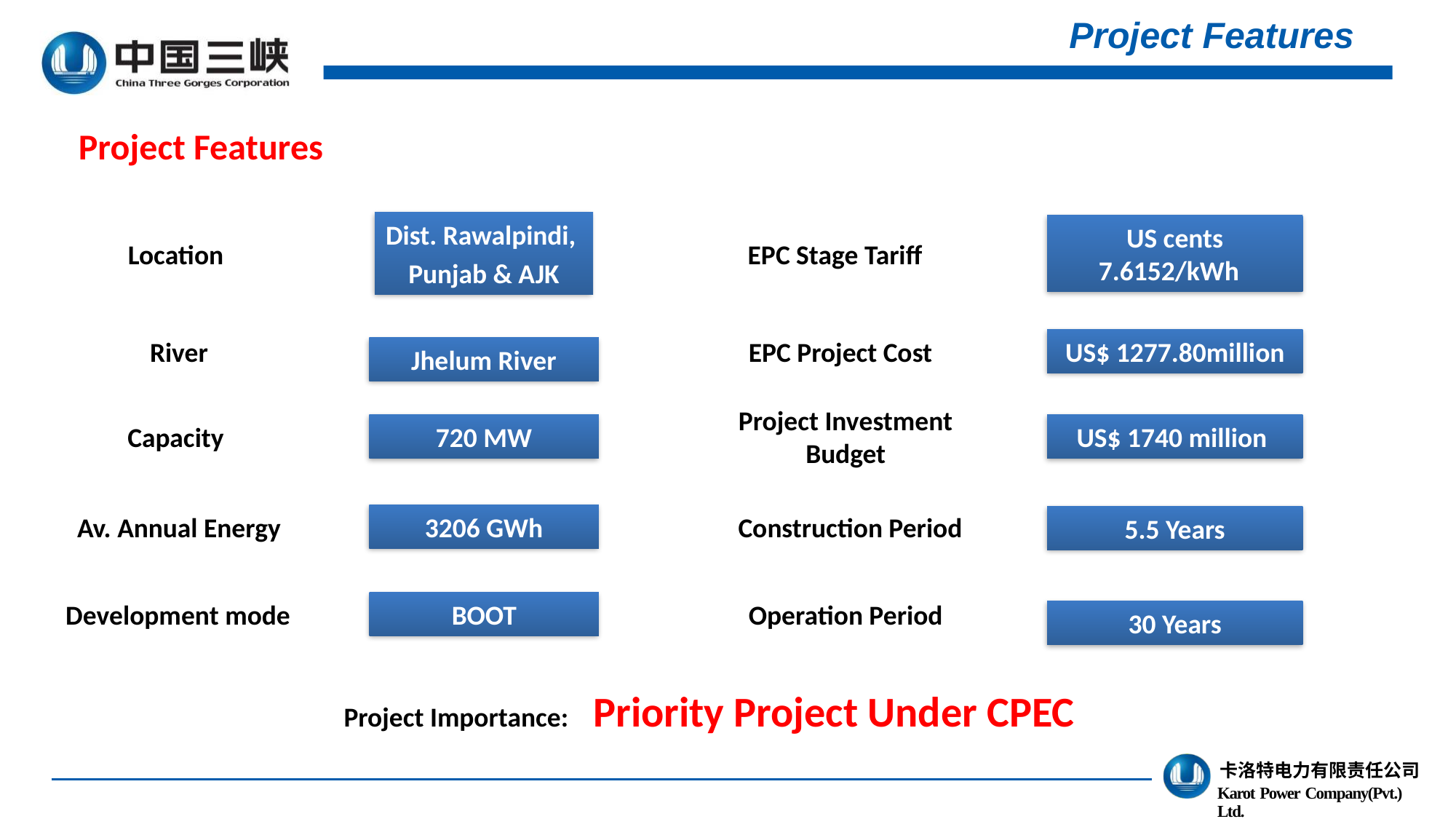

Project Features
Project Features
Dist. Rawalpindi,
Punjab & AJK
US cents 7.6152/kWh
Location
EPC Stage Tariff
River
EPC Project Cost
US$ 1277.80million
Jhelum River
Project Investment Budget
Capacity
720 MW
US$ 1740 million
Av. Annual Energy
3206 GWh
Construction Period
5.5 Years
Development mode
BOOT
Operation Period
30 Years
Project Importance:    Priority Project Under CPEC
卡洛特电力有限责任公司
Karot Power Company(Pvt.) Ltd.